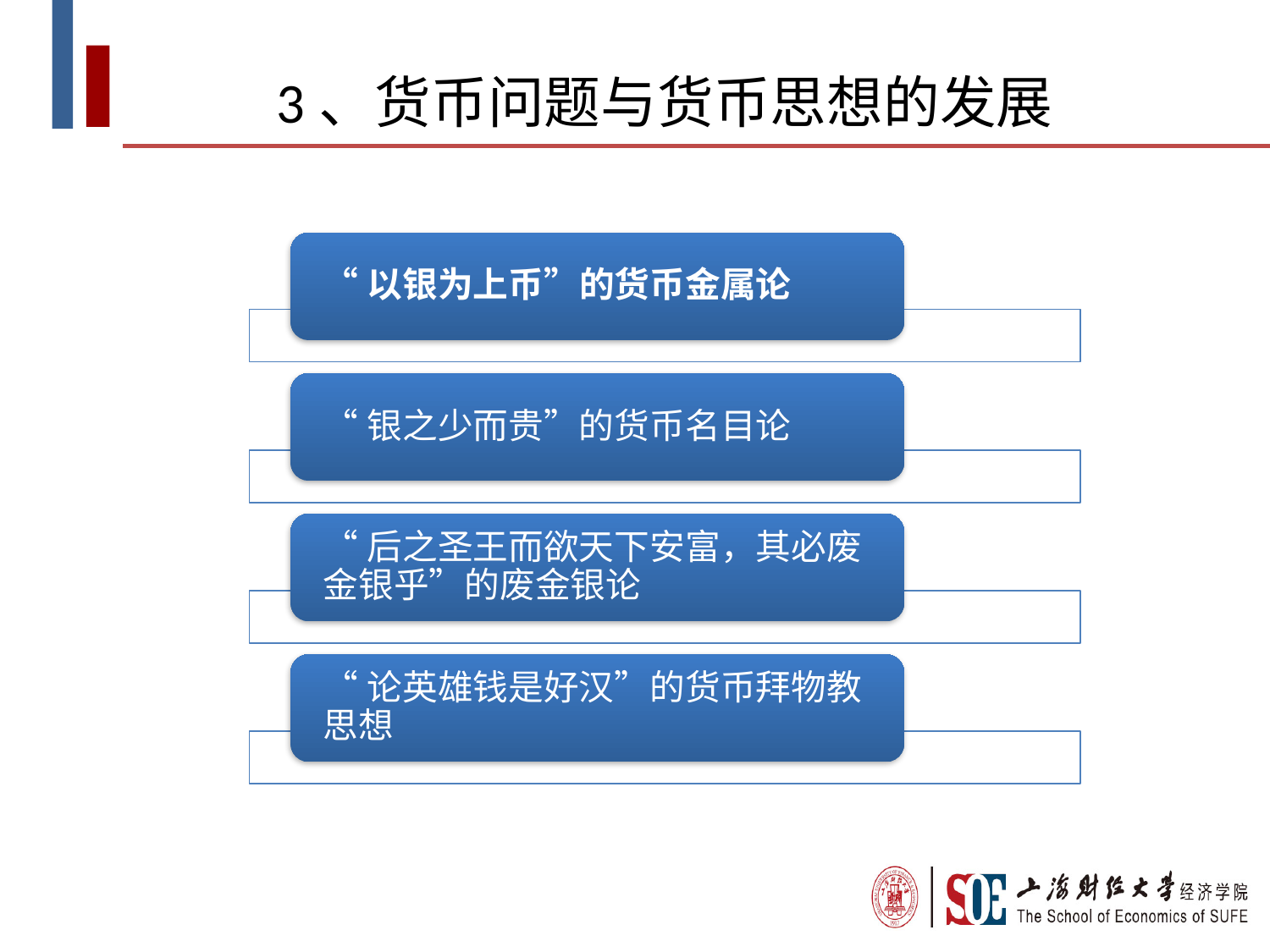

# 3、货币问题与货币思想的发展
“以银为上币”的货币金属论
“银之少而贵”的货币名目论
“后之圣王而欲天下安富，其必废金银乎”的废金银论
“论英雄钱是好汉”的货币拜物教思想